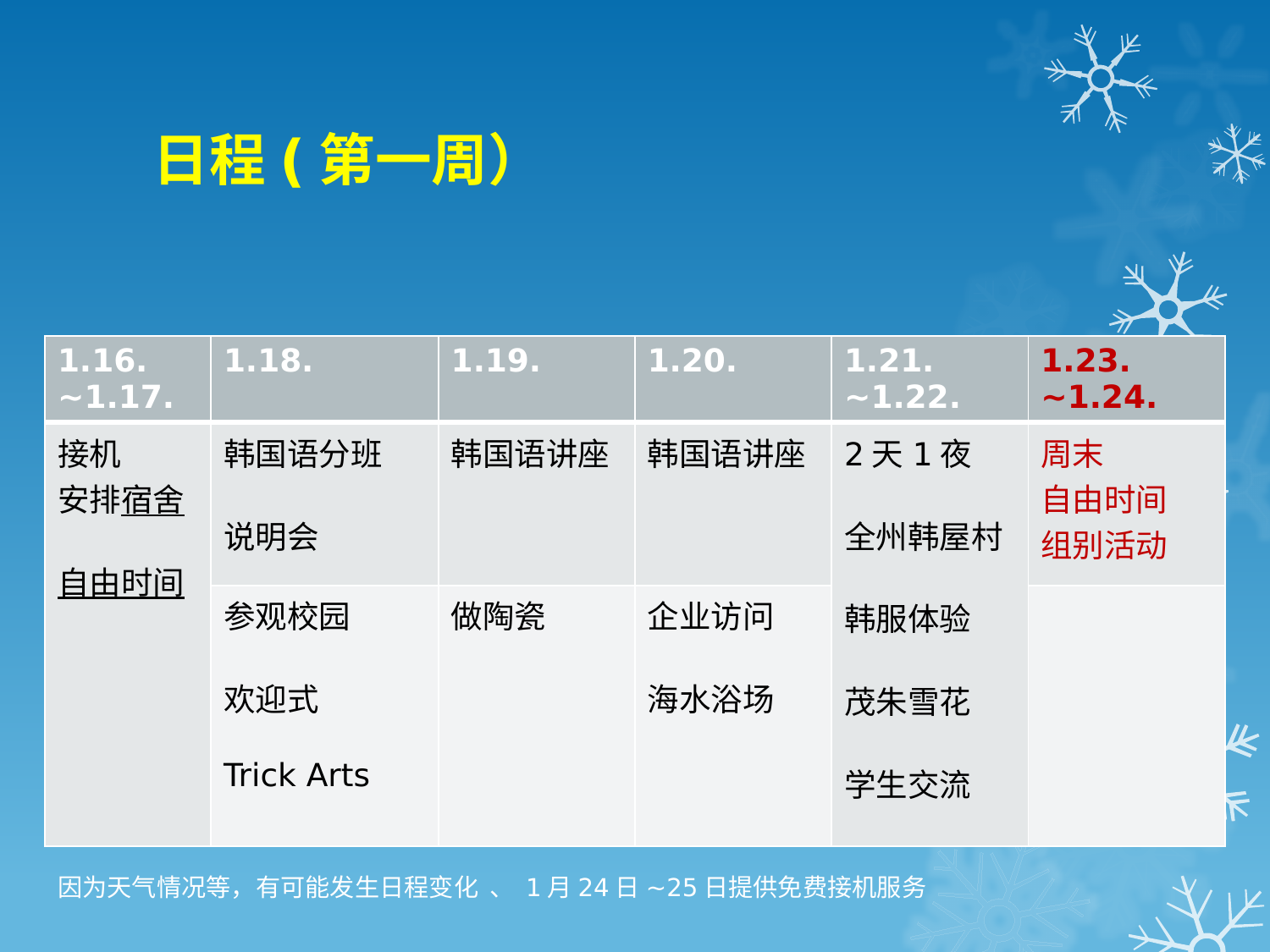

# 日程(第一周）
| 1.16. ~1.17. | 1.18. | 1.19. | 1.20. | 1.21. ~1.22. | 1.23. ~1.24. |
| --- | --- | --- | --- | --- | --- |
| 接机 安排宿舍 自由时间 | 韩国语分班 说明会 | 韩国语讲座 | 韩国语讲座 | 2天1夜 全州韩屋村 韩服体验 茂朱雪花 学生交流 | 周末 自由时间 组别活动 |
|  | 参观校园 欢迎式 Trick Arts | 做陶瓷 | 企业访问 海水浴场 |  |  |
 因为天气情况等，有可能发生日程变化  、 1月24日~25日提供免费接机服务